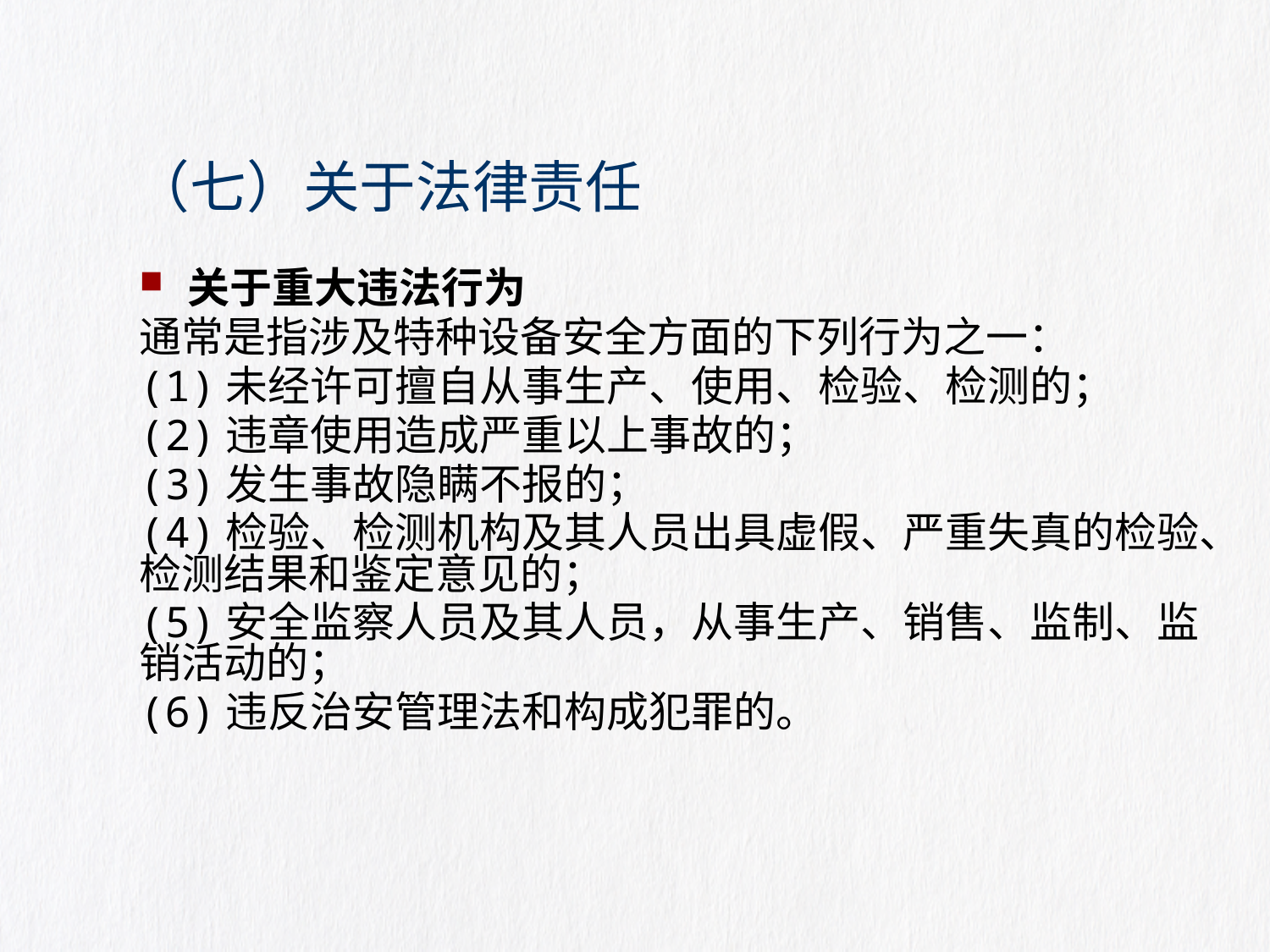

# （七）关于法律责任
关于重大违法行为
通常是指涉及特种设备安全方面的下列行为之一：
(1)未经许可擅自从事生产、使用、检验、检测的；
(2)违章使用造成严重以上事故的；
(3)发生事故隐瞒不报的；
(4)检验、检测机构及其人员出具虚假、严重失真的检验、检测结果和鉴定意见的；
(5)安全监察人员及其人员，从事生产、销售、监制、监销活动的；
(6)违反治安管理法和构成犯罪的。
74